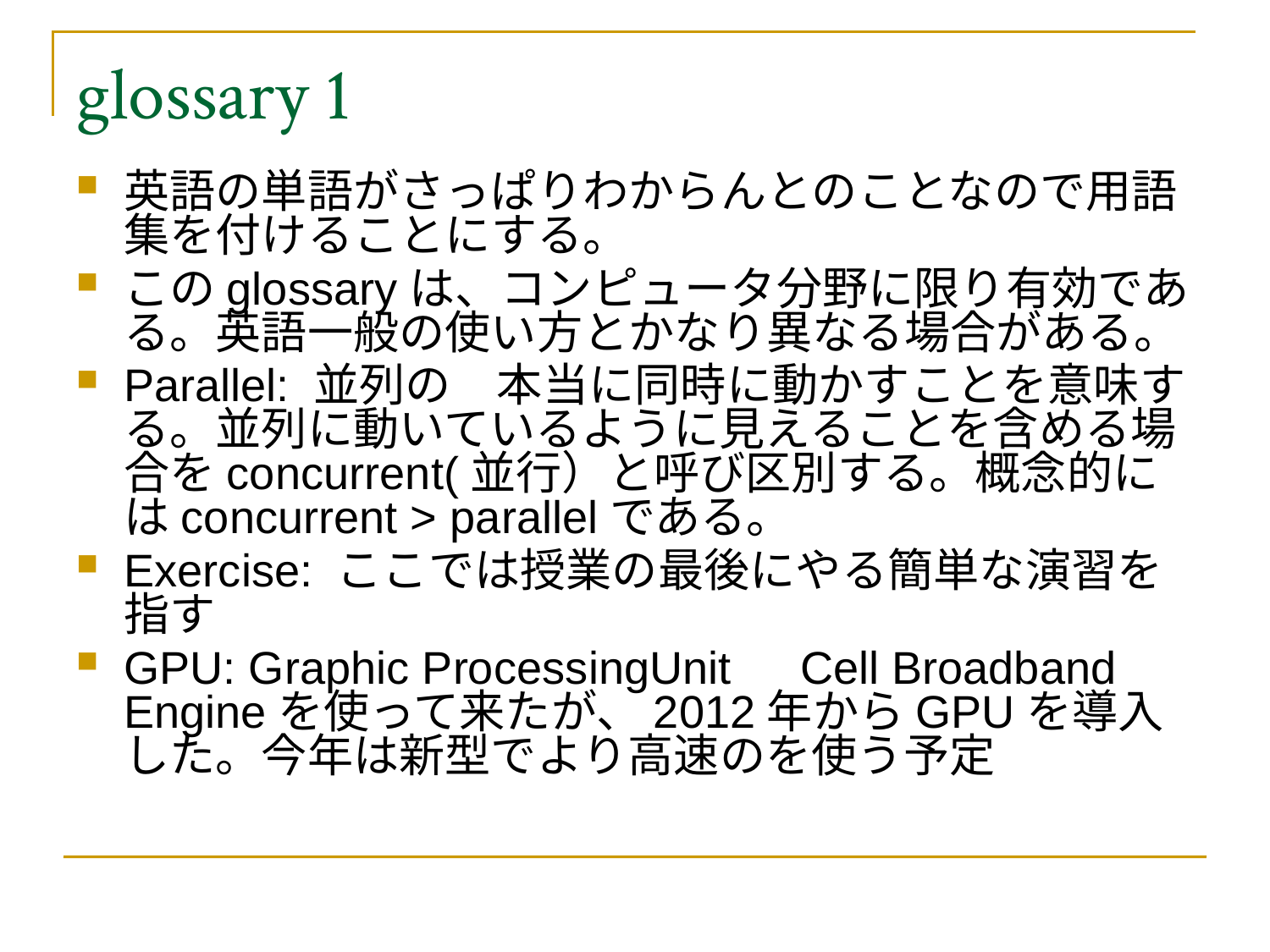

# glossary 1
英語の単語がさっぱりわからんとのことなので用語集を付けることにする。
このglossaryは、コンピュータ分野に限り有効である。英語一般の使い方とかなり異なる場合がある。
Parallel: 並列の　本当に同時に動かすことを意味する。並列に動いているように見えることを含める場合をconcurrent(並行）と呼び区別する。概念的にはconcurrent > parallelである。
Exercise: ここでは授業の最後にやる簡単な演習を指す
GPU: Graphic ProcessingUnit　Cell Broadband Engineを使って来たが、2012年からGPUを導入した。今年は新型でより高速のを使う予定